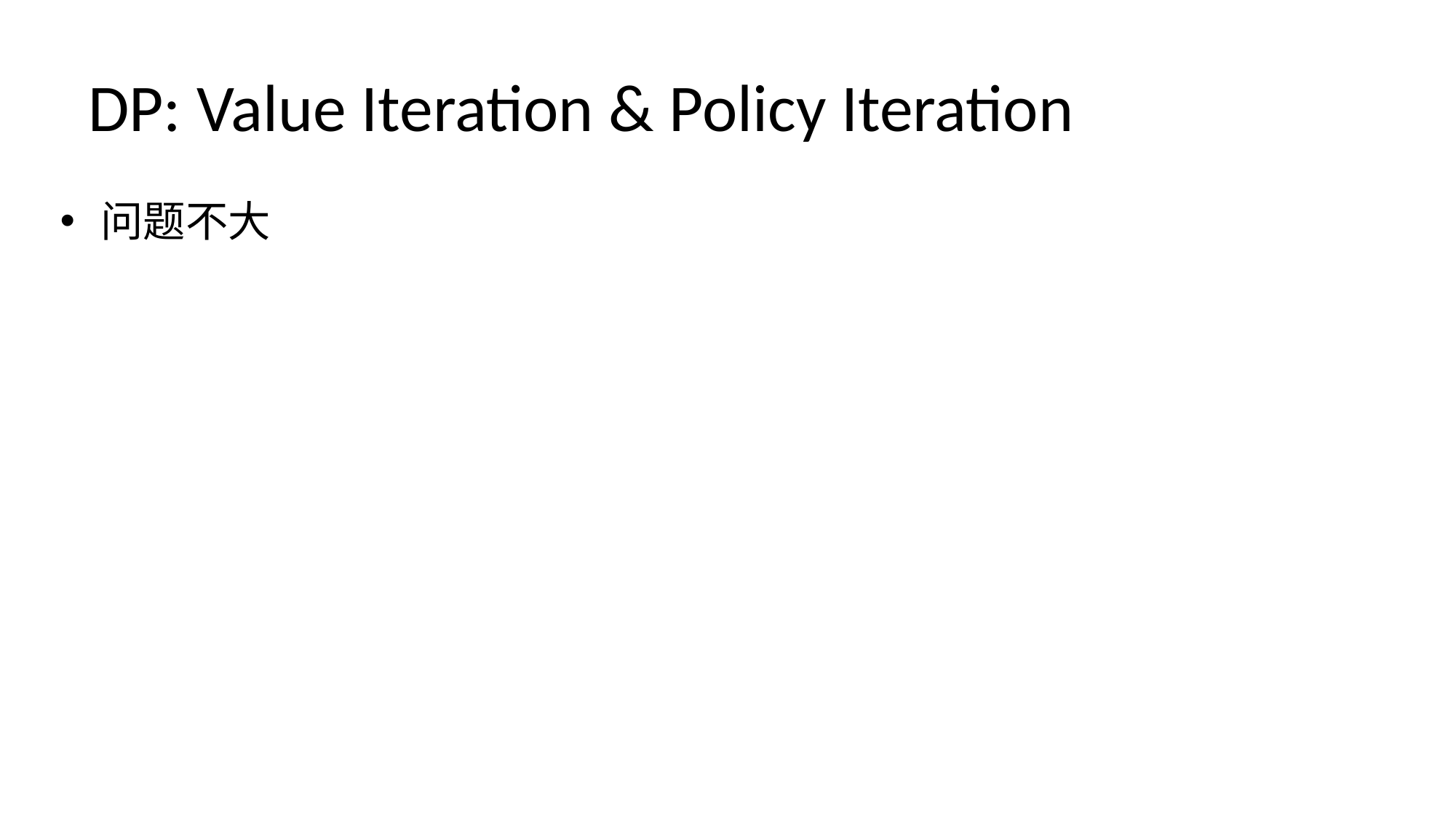

# DP: Value Iteration & Policy Iteration
问题不大